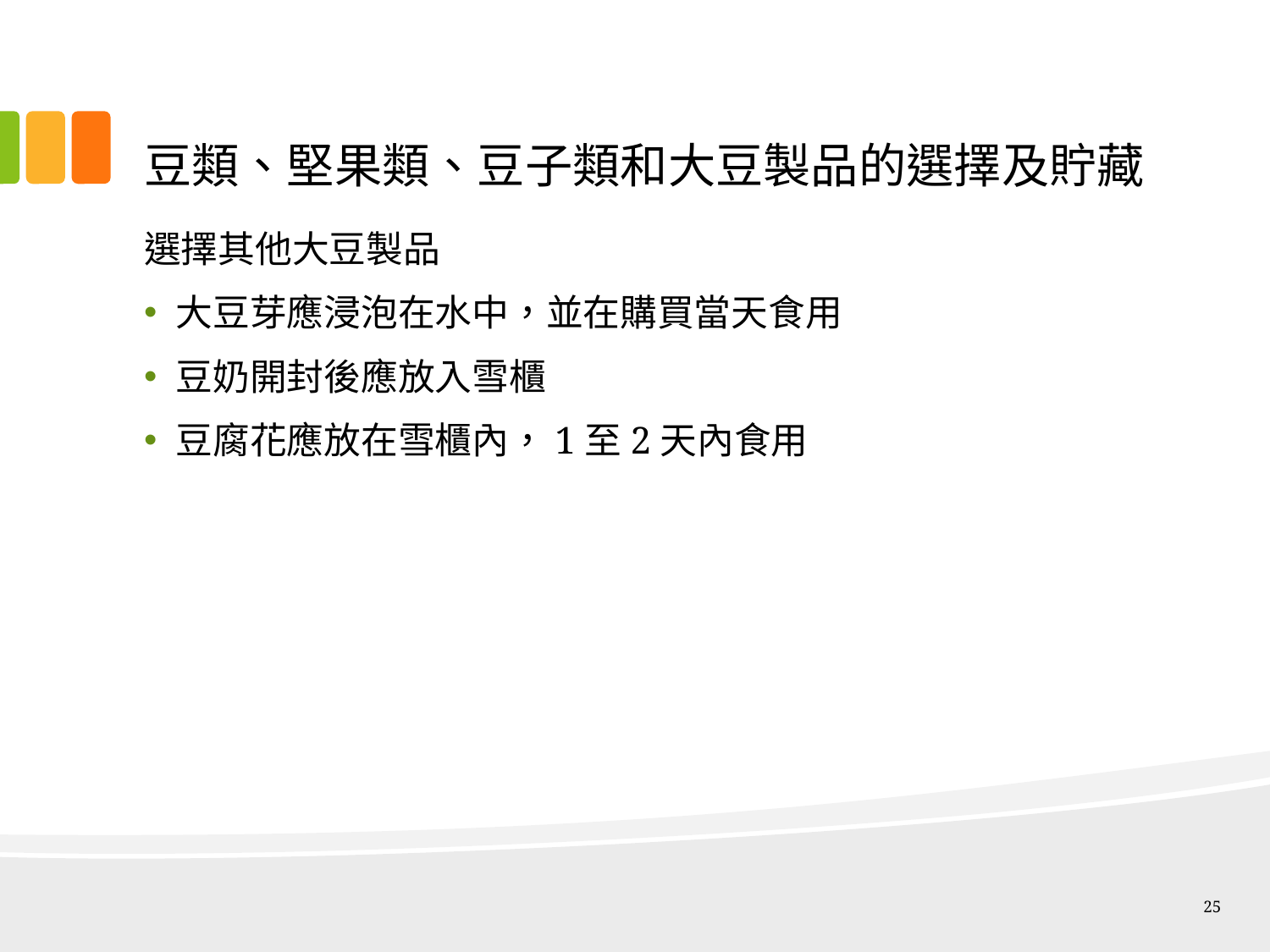

# 豆類、堅果類、豆子類和大豆製品的選擇及貯藏
選擇其他大豆製品
大豆芽應浸泡在水中，並在購買當天食用
豆奶開封後應放入雪櫃
豆腐花應放在雪櫃內，1至2天內食用
25